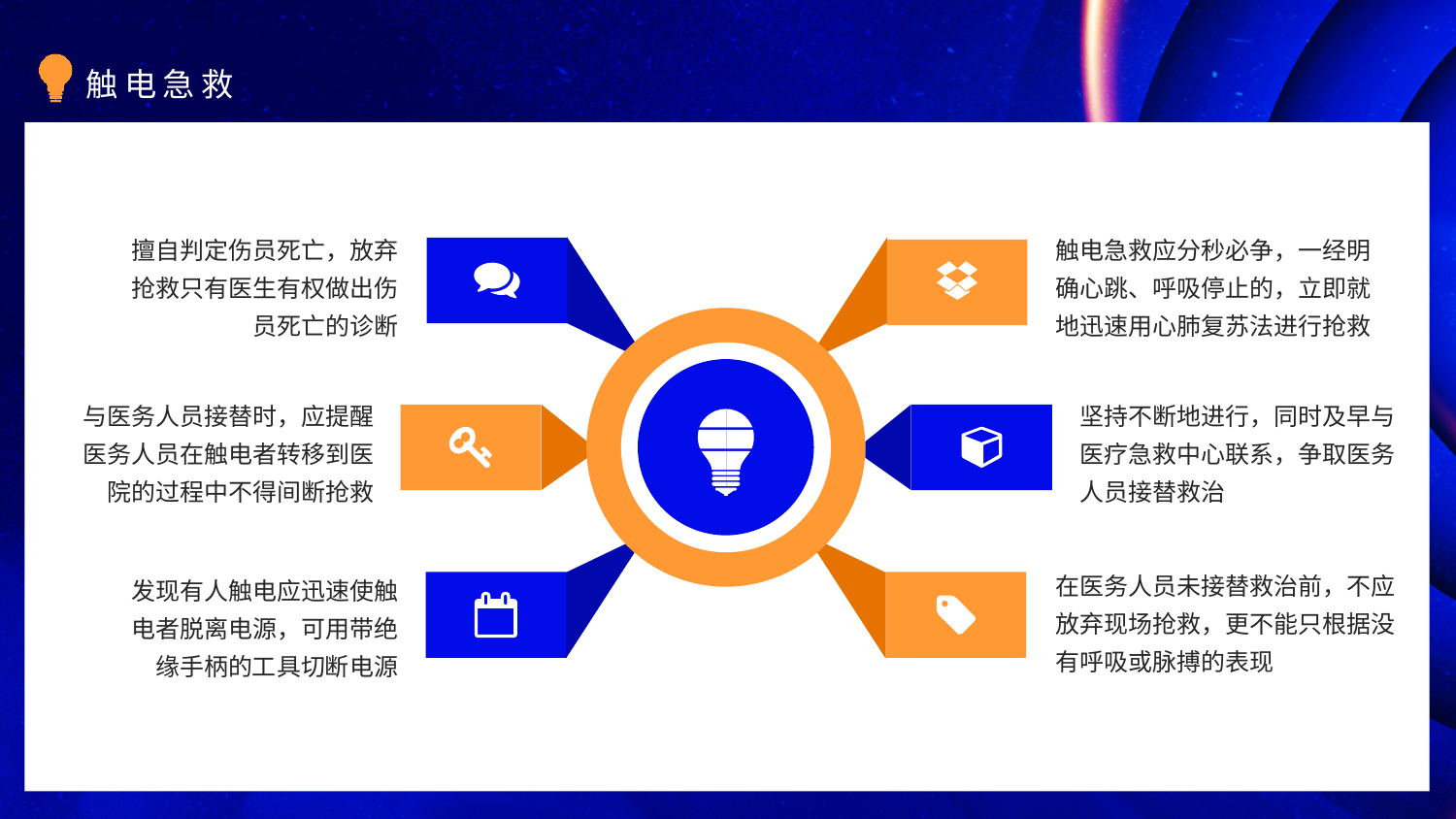

擅自判定伤员死亡，放弃抢救只有医生有权做出伤员死亡的诊断
触电急救应分秒必争，一经明确心跳、呼吸停止的，立即就地迅速用心肺复苏法进行抢救

与医务人员接替时，应提醒医务人员在触电者转移到医院的过程中不得间断抢救
坚持不断地进行，同时及早与医疗急救中心联系，争取医务人员接替救治
在医务人员未接替救治前，不应放弃现场抢救，更不能只根据没有呼吸或脉搏的表现
发现有人触电应迅速使触电者脱离电源，可用带绝缘手柄的工具切断电源